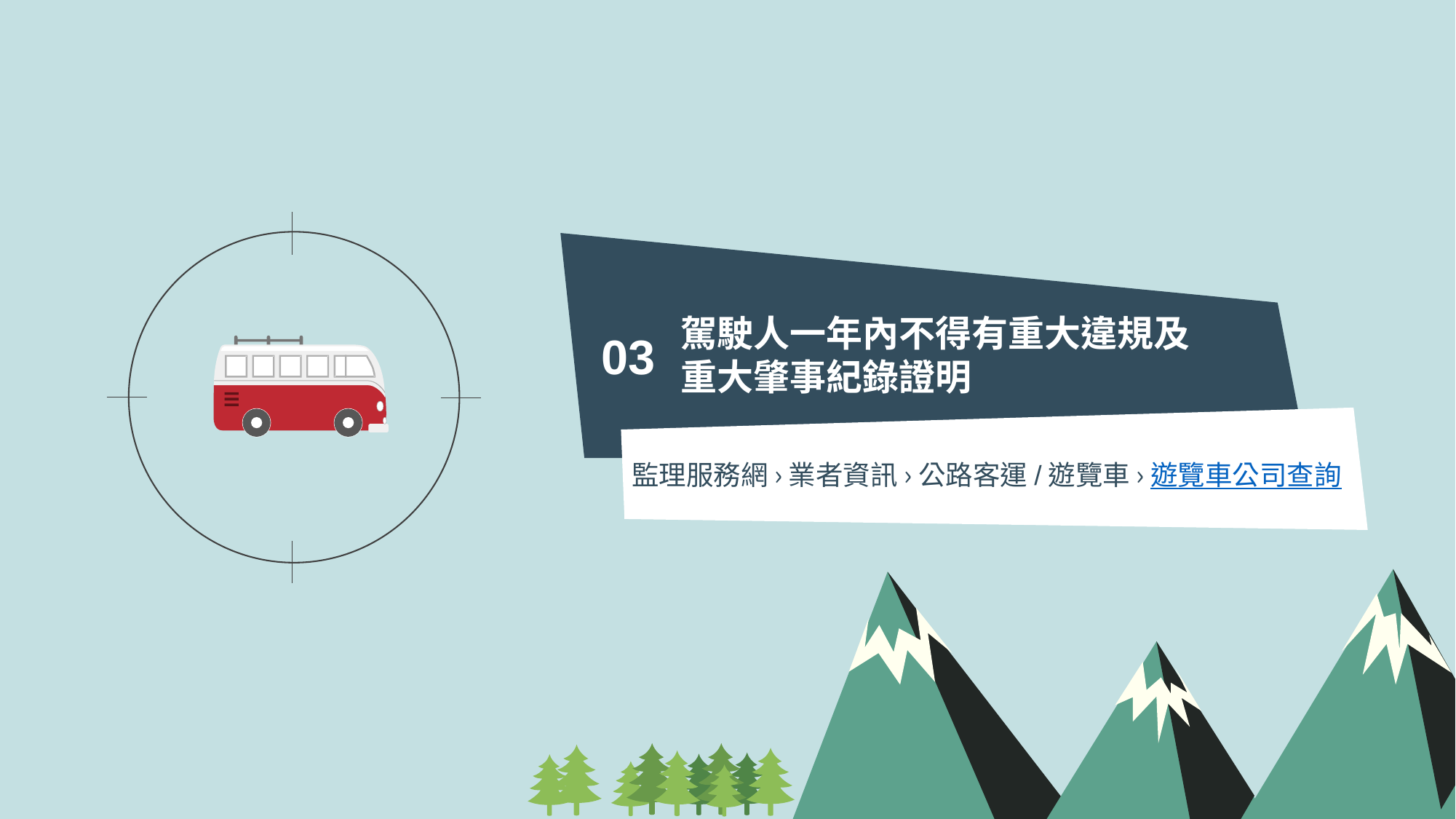

駕駛人一年內不得有重大違規及重大肇事紀錄證明
03
監理服務網 › 業者資訊 › 公路客運/遊覽車 › 遊覽車公司查詢